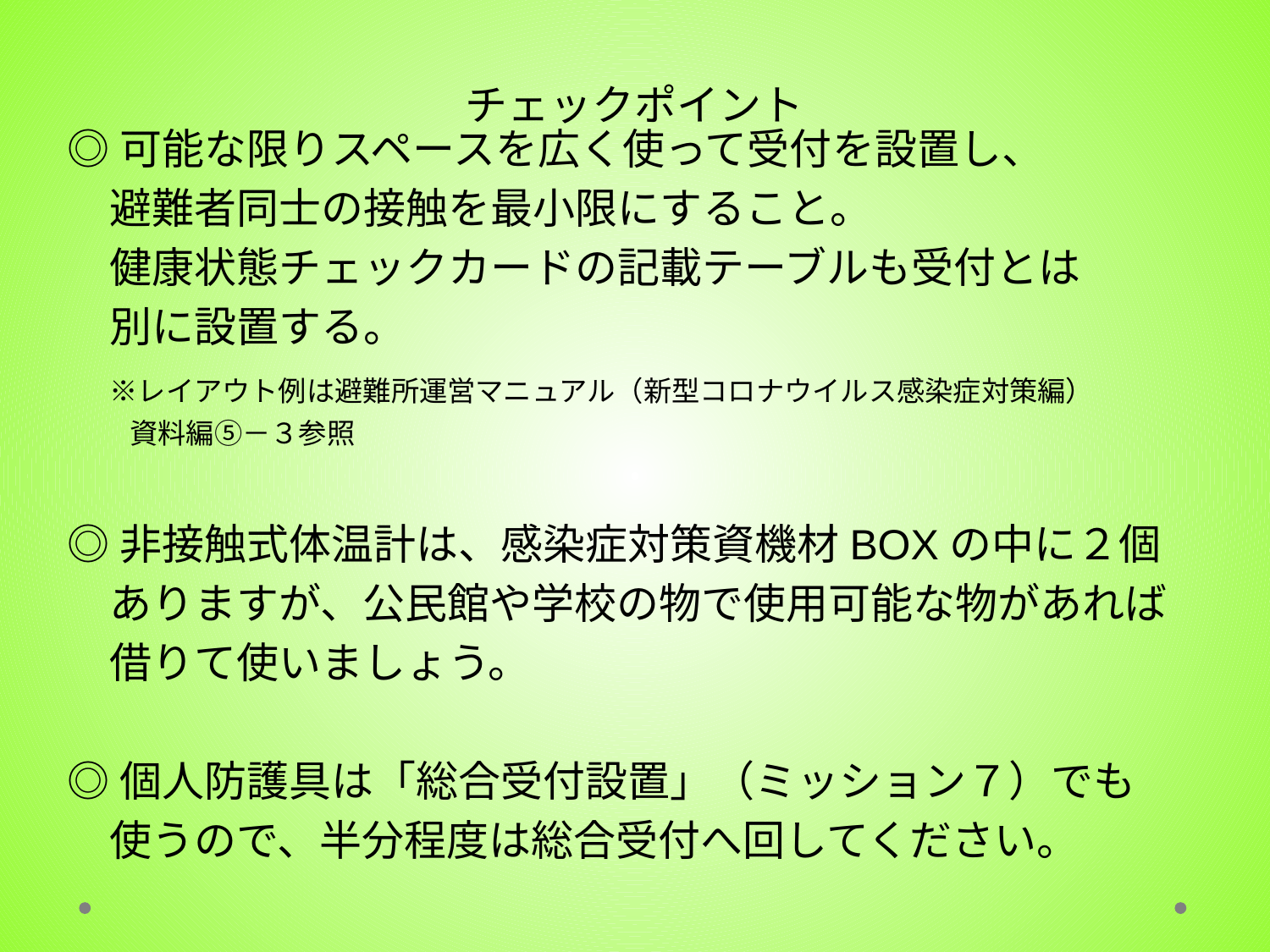

# チェックポイント
◎可能な限りスペースを広く使って受付を設置し、
　避難者同士の接触を最小限にすること。
　健康状態チェックカードの記載テーブルも受付とは
　別に設置する。
　※レイアウト例は避難所運営マニュアル（新型コロナウイルス感染症対策編）
　　 資料編⑤－３参照

◎非接触式体温計は、感染症対策資機材BOXの中に２個
　ありますが、公民館や学校の物で使用可能な物があれば
　借りて使いましょう。

◎個人防護具は「総合受付設置」（ミッション７）でも
　使うので、半分程度は総合受付へ回してください。